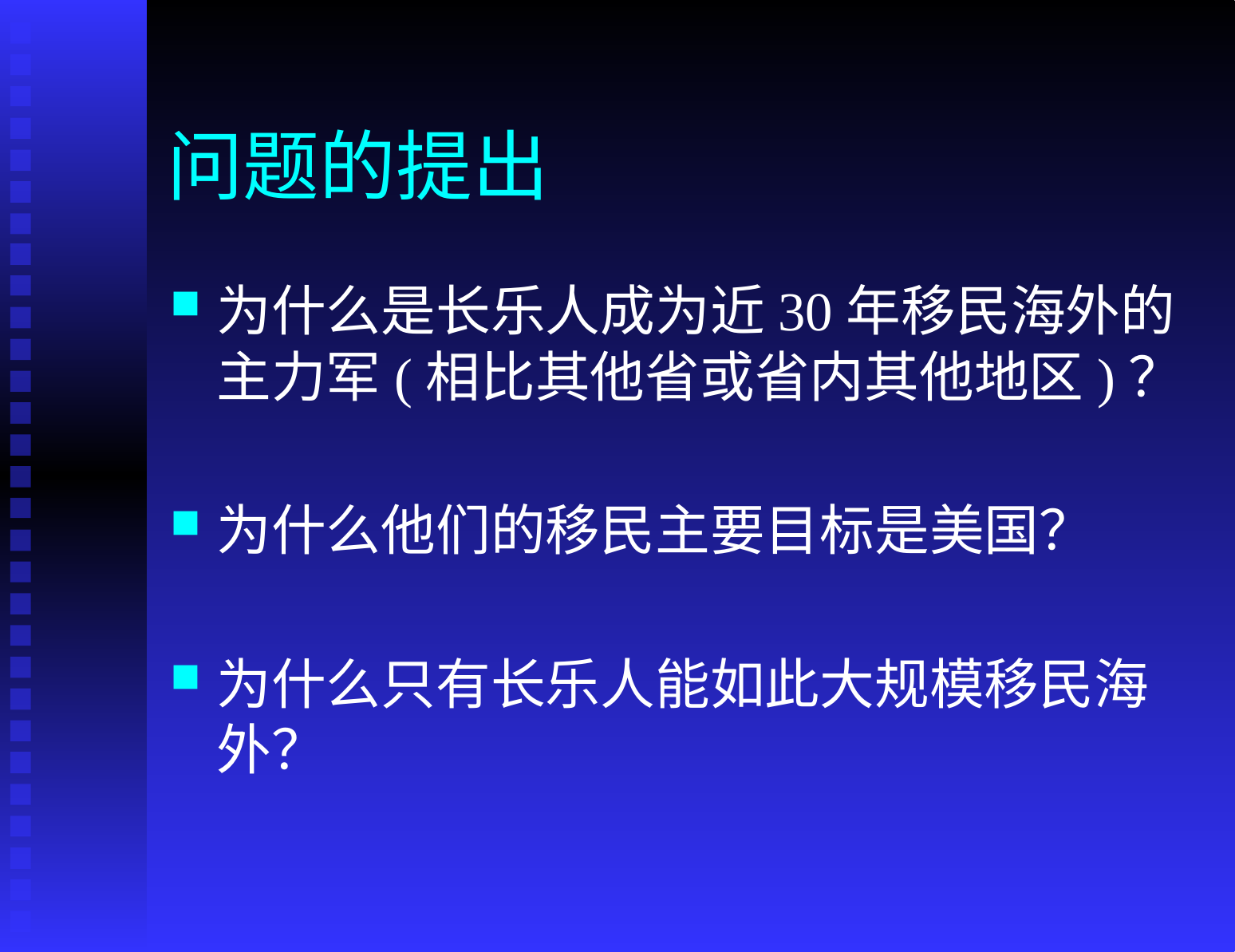

# 问题的提出
为什么是长乐人成为近30年移民海外的主力军(相比其他省或省内其他地区)？

为什么他们的移民主要目标是美国？

为什么只有长乐人能如此大规模移民海外？